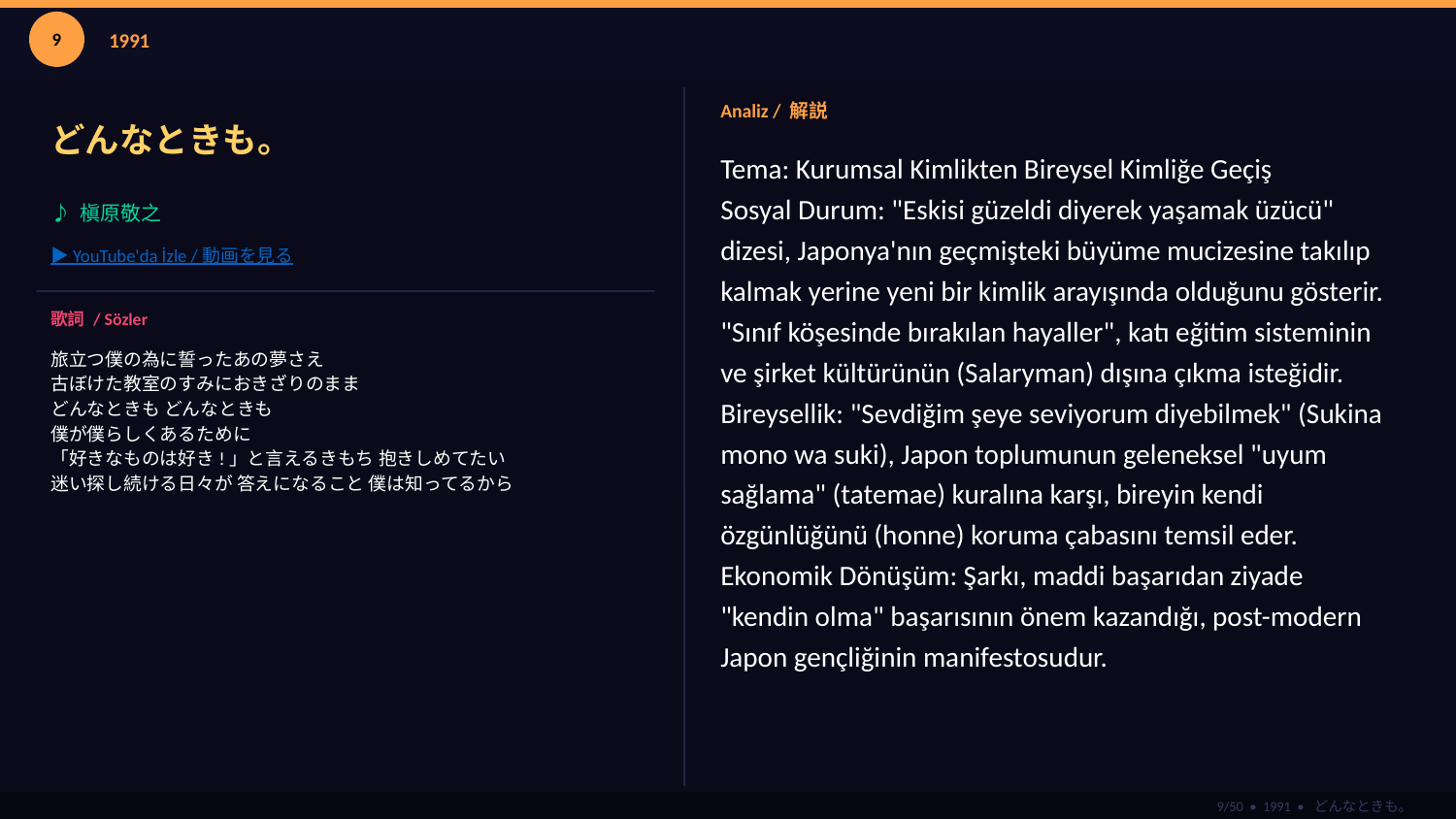

9
1991
どんなときも。

Analiz / 解説
Tema: Kurumsal Kimlikten Bireysel Kimliğe Geçiş
Sosyal Durum: "Eskisi güzeldi diyerek yaşamak üzücü" dizesi, Japonya'nın geçmişteki büyüme mucizesine takılıp kalmak yerine yeni bir kimlik arayışında olduğunu gösterir. "Sınıf köşesinde bırakılan hayaller", katı eğitim sisteminin ve şirket kültürünün (Salaryman) dışına çıkma isteğidir.
Bireysellik: "Sevdiğim şeye seviyorum diyebilmek" (Sukina mono wa suki), Japon toplumunun geleneksel "uyum sağlama" (tatemae) kuralına karşı, bireyin kendi özgünlüğünü (honne) koruma çabasını temsil eder.
Ekonomik Dönüşüm: Şarkı, maddi başarıdan ziyade "kendin olma" başarısının önem kazandığı, post-modern Japon gençliğinin manifestosudur.
♪ 槇原敬之
▶ YouTube'da İzle / 動画を見る

歌詞 / Sözler
旅立つ僕の為に誓ったあの夢さえ
古ぼけた教室のすみにおきざりのまま
どんなときも どんなときも
僕が僕らしくあるために
「好きなものは好き!」と言えるきもち 抱きしめてたい
迷い探し続ける日々が 答えになること 僕は知ってるから

9/50  •  1991  •  どんなときも。